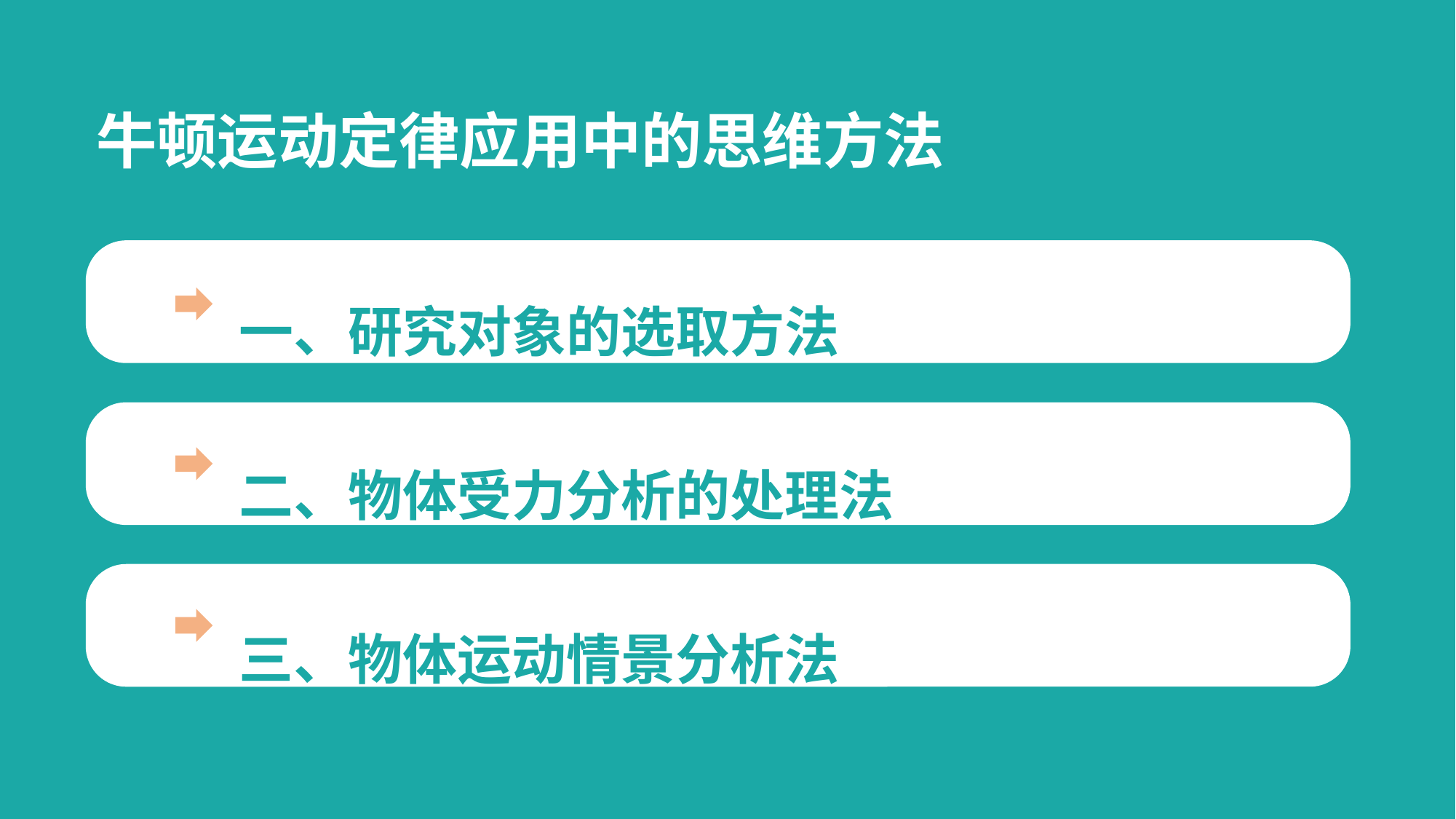

牛顿运动定律应用中的思维方法
一、研究对象的选取方法
二、物体受力分析的处理法
三、物体运动情景分析法